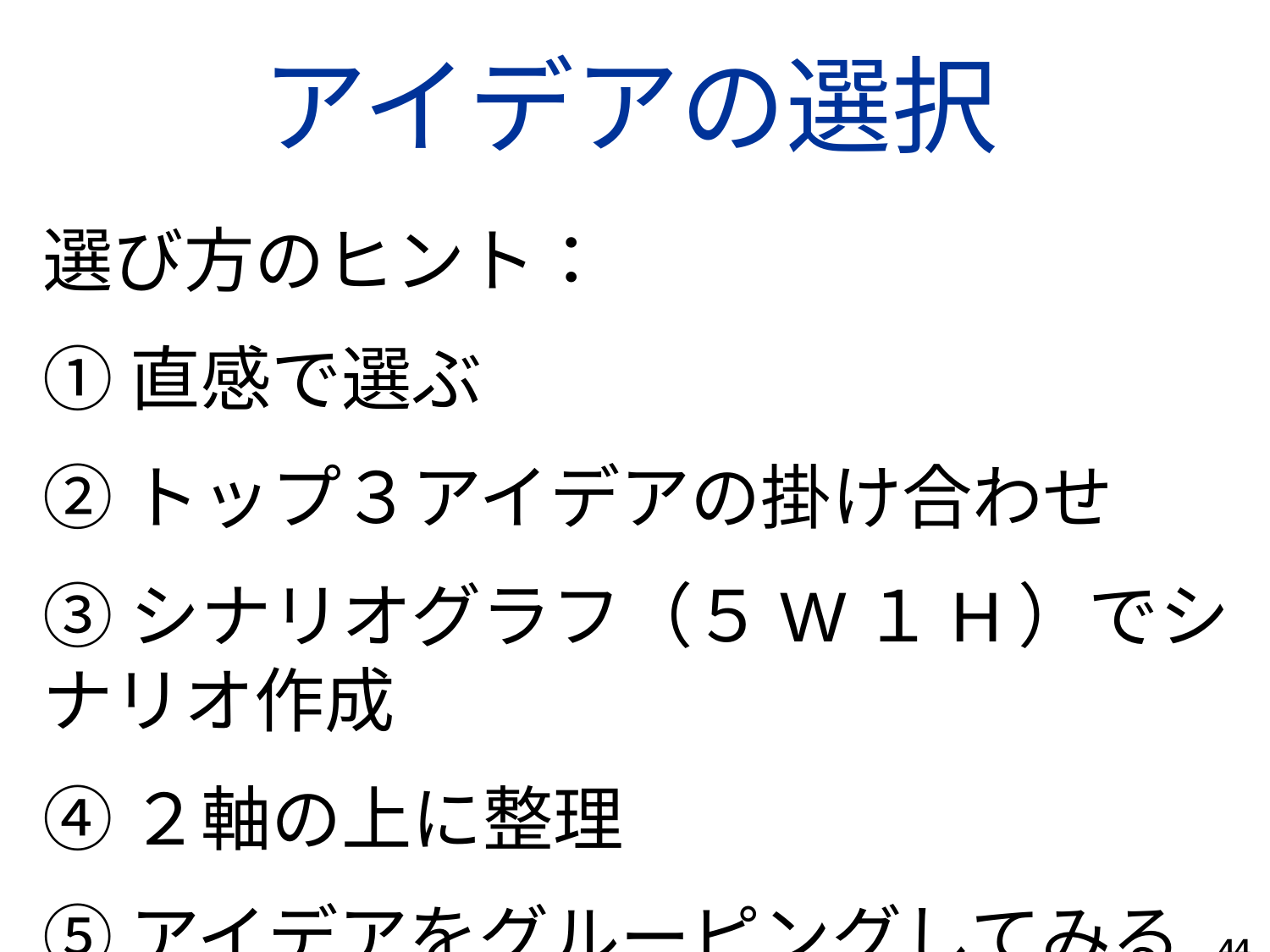

アイデアの選択
選び方のヒント：

①直感で選ぶ

②トップ３アイデアの掛け合わせ

③シナリオグラフ（５W１H）でシナリオ作成

④２軸の上に整理

⑤アイデアをグルーピングしてみる
44